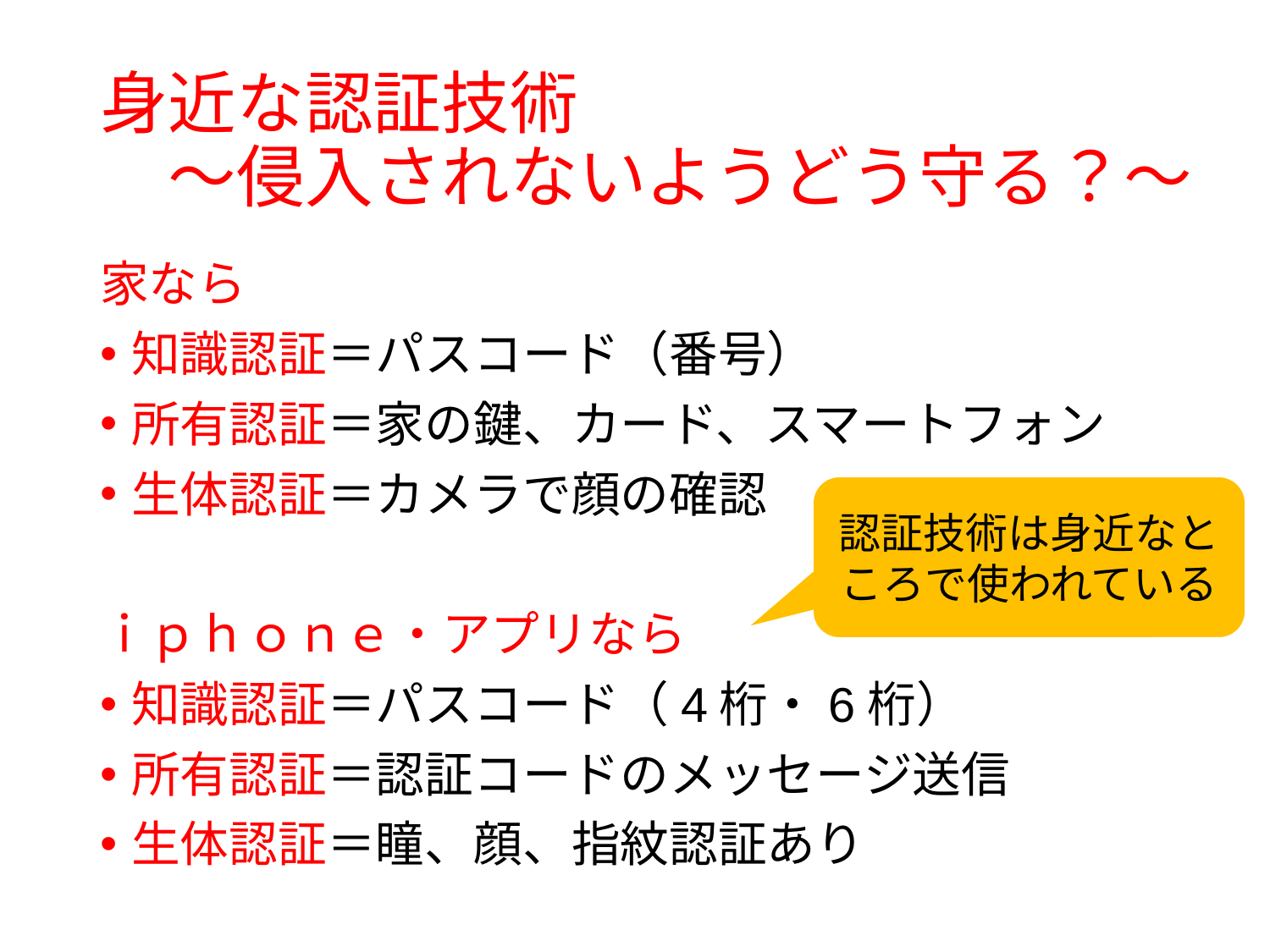

# 身近な認証技術 　～侵入されないようどう守る？～
家なら
知識認証＝パスコード（番号）
所有認証＝家の鍵、カード、スマートフォン
生体認証＝カメラで顔の確認

ｉｐｈｏｎｅ・アプリなら
知識認証＝パスコード（4桁・6桁）
所有認証＝認証コードのメッセージ送信
生体認証＝瞳、顔、指紋認証あり
認証技術は身近なところで使われている